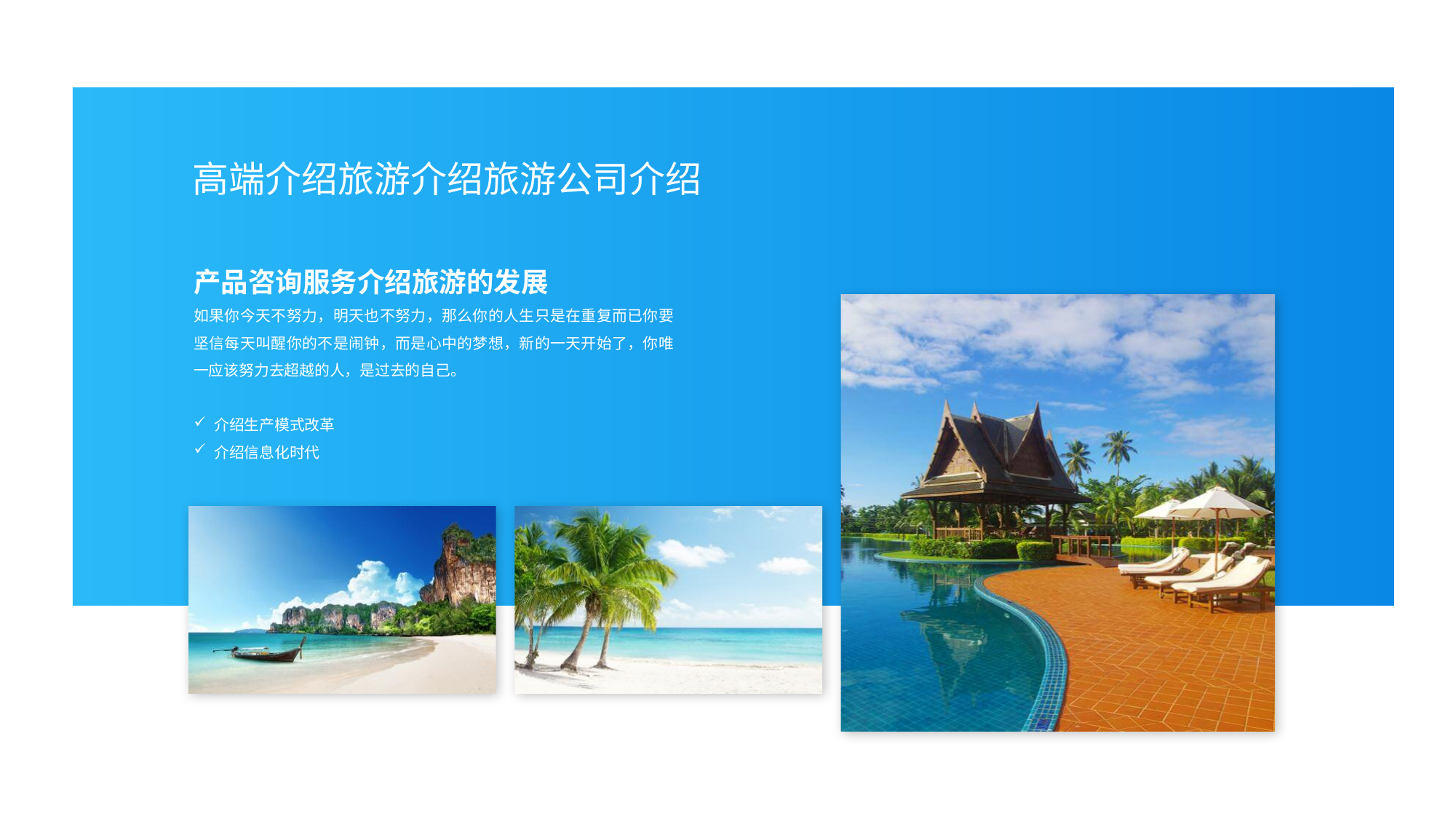

高端介绍旅游介绍旅游公司介绍
产品咨询服务介绍旅游的发展
如果你今天不努力，明天也不努力，那么你的人生只是在重复而已你要坚信每天叫醒你的不是闹钟，而是心中的梦想，新的一天开始了，你唯一应该努力去超越的人，是过去的自己。

介绍生产模式改革
介绍信息化时代